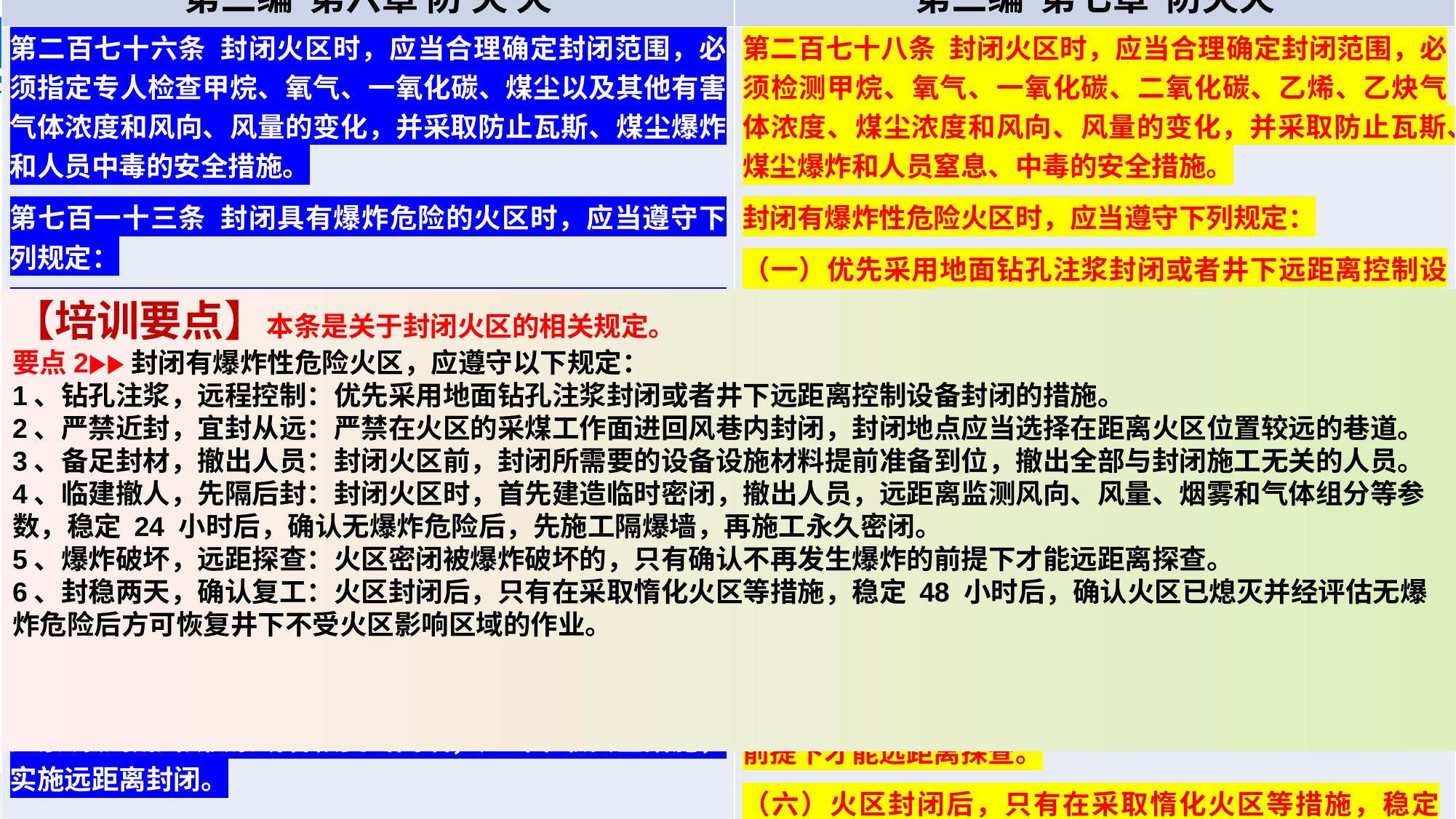

| 《煤矿安全规程》（2022版） | 《煤矿安全规程》（2025版） |
| --- | --- |
| 第三编 第六章 防 灭 火 | 第三编 第七章 防灭火 |
| 第二百七十六条 封闭火区时，应当合理确定封闭范围，必须指定专人检查甲烷、氧气、一氧化碳、煤尘以及其他有害气体浓度和风向、风量的变化，并采取防止瓦斯、煤尘爆炸和人员中毒的安全措施。 第七百一十三条 封闭具有爆炸危险的火区时，应当遵守下列规定： （一）先采取注入惰性气体等抑爆措施，然后在安全位置构筑进、回风密闭。 （二）封闭具有多条进、回风通道的火区，应当同时封闭各条通道；不能实现同时封闭的，应当先封闭次要进回风通道，后封闭主要进回风通道。 （三）加强火区封闭的施工组织管理。封闭过程中，密闭墙预留通风孔，封孔时进、回风巷同时封闭；封闭完成后，所有人员必须立即撤出。 （四）检查或者加固密闭墙等工作，应当在火区封闭完成24h后实施。发现已封闭火区发生爆炸造成密闭墙破坏时，严禁调派救护队侦察或者恢复密闭墙；应当采取安全措施，实施远距离封闭。 | 第二百七十八条 封闭火区时，应当合理确定封闭范围，必须检测甲烷、氧气、一氧化碳、二氧化碳、乙烯、乙炔气体浓度、煤尘浓度和风向、风量的变化，并采取防止瓦斯、煤尘爆炸和人员窒息、中毒的安全措施。 封闭有爆炸性危险火区时，应当遵守下列规定： （一）优先采用地面钻孔注浆封闭或者井下远距离控制设备封闭的措施。 （二）严禁在火区的采煤工作面进回风巷内封闭，封闭地点应当选择在距离火区位置较远的巷道。 （三）封闭火区前，封闭所需要的设备设施材料提前准备到位，撤出全部与封闭施工无关的人员。 （四）封闭火区时，首先建造临时密闭，撤出人员，远距离监测风向、风量、烟雾和气体组分等参数，稳定24h以上并确认无爆炸危险后，再施工隔爆墙，最后施工永久密闭。 （五）火区密闭被爆炸破坏的，只有确认不再发生爆炸的前提下才能远距离探查。 （六）火区封闭后，只有在采取惰化火区等措施，稳定48h以上并确认火区已熄灭，经评估无爆炸危险后方可恢复井下不受火区影响区域的作业。 |
【培训要点】本条是关于封闭火区的相关规定。
要点2▶▶封闭有爆炸性危险火区，应遵守以下规定：
1、钻孔注浆，远程控制：优先采用地面钻孔注浆封闭或者井下远距离控制设备封闭的措施。
2、严禁近封，宜封从远：严禁在火区的采煤工作面进回风巷内封闭，封闭地点应当选择在距离火区位置较远的巷道。
3、备足封材，撤出人员：封闭火区前，封闭所需要的设备设施材料提前准备到位，撤出全部与封闭施工无关的人员。
4、临建撤人，先隔后封：封闭火区时，首先建造临时密闭，撤出人员，远距离监测风向、风量、烟雾和气体组分等参数，稳定 24 小时后，确认无爆炸危险后，先施工隔爆墙，再施工永久密闭。
5、爆炸破坏，远距探查：火区密闭被爆炸破坏的，只有确认不再发生爆炸的前提下才能远距离探查。
6、封稳两天，确认复工：火区封闭后，只有在采取惰化火区等措施，稳定 48 小时后，确认火区已熄灭并经评估无爆炸危险后方可恢复井下不受火区影响区域的作业。